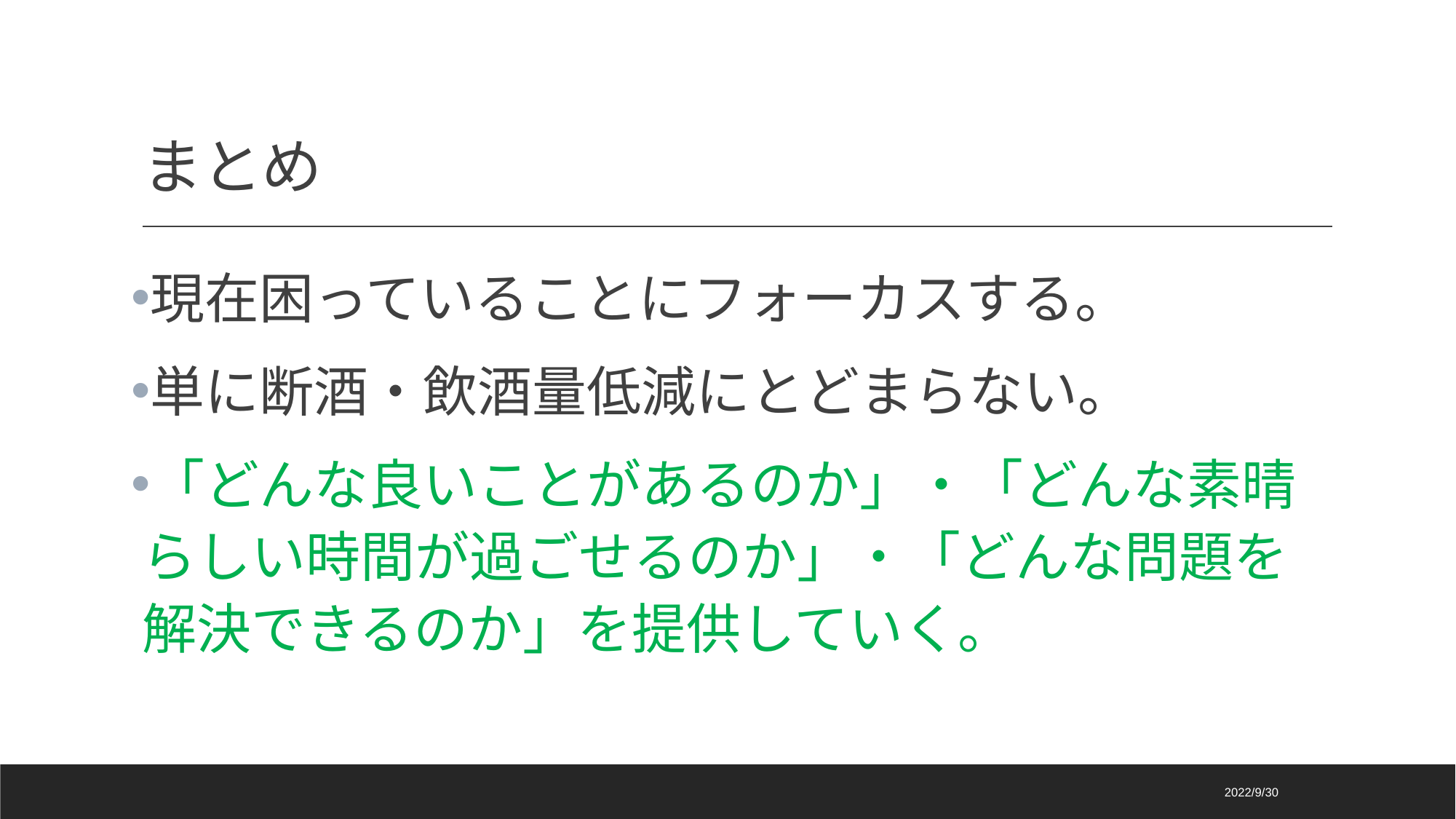

# まとめ
現在困っていることにフォーカスする。
単に断酒・飲酒量低減にとどまらない。
「どんな良いことがあるのか」・「どんな素晴らしい時間が過ごせるのか」・「どんな問題を解決できるのか」を提供していく。
2022/9/30